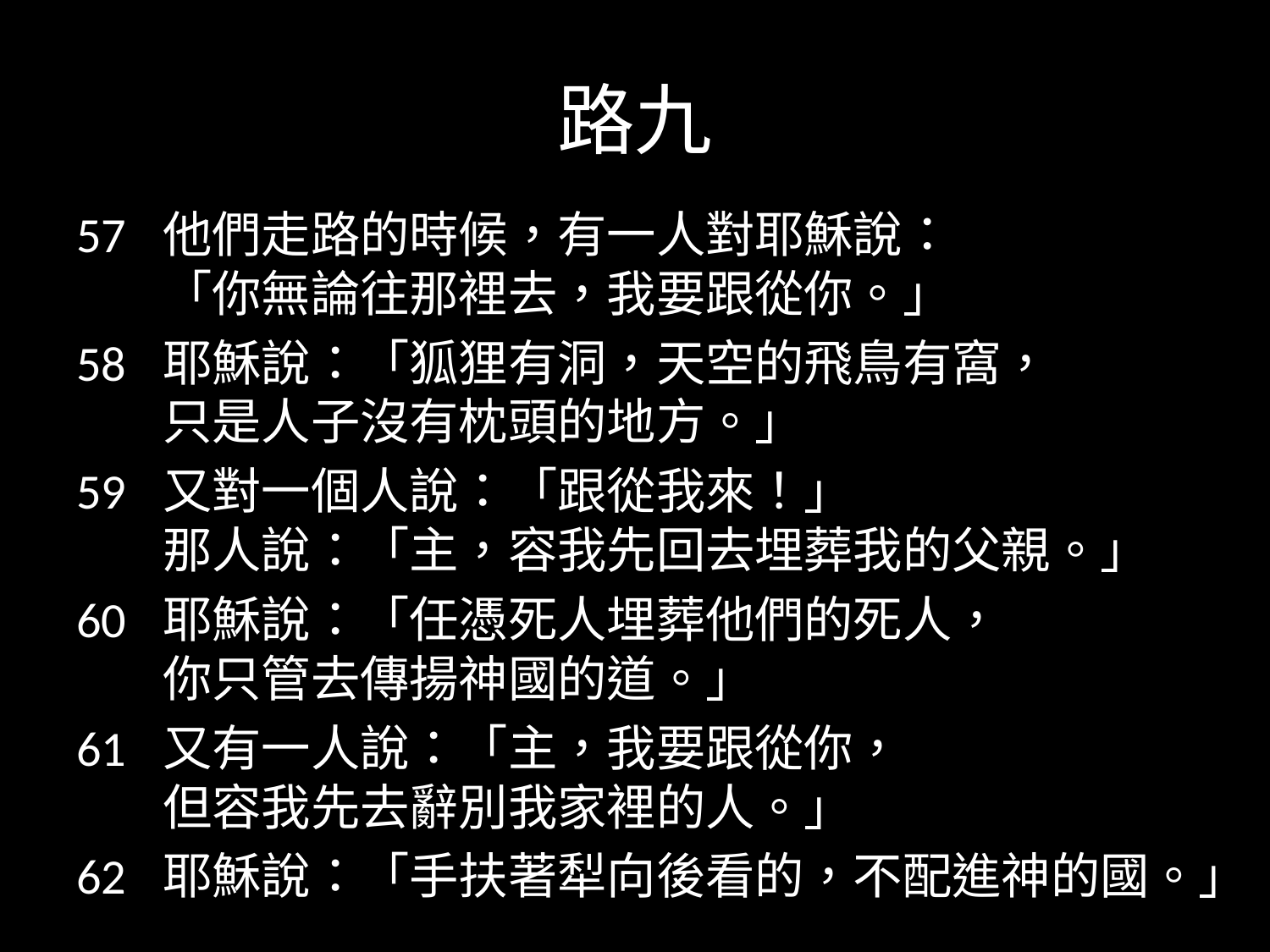

# 路九
57	他們走路的時候，有一人對耶穌說：
「你無論往那裡去，我要跟從你。」
58	耶穌說：「狐狸有洞，天空的飛鳥有窩，
只是人子沒有枕頭的地方。」
59	又對一個人說：「跟從我來！」
那人說：「主，容我先回去埋葬我的父親。」
60	耶穌說：「任憑死人埋葬他們的死人，
你只管去傳揚神國的道。」
61	又有一人說：「主，我要跟從你，
但容我先去辭別我家裡的人。」
62	耶穌說：「手扶著犁向後看的，不配進神的國。」